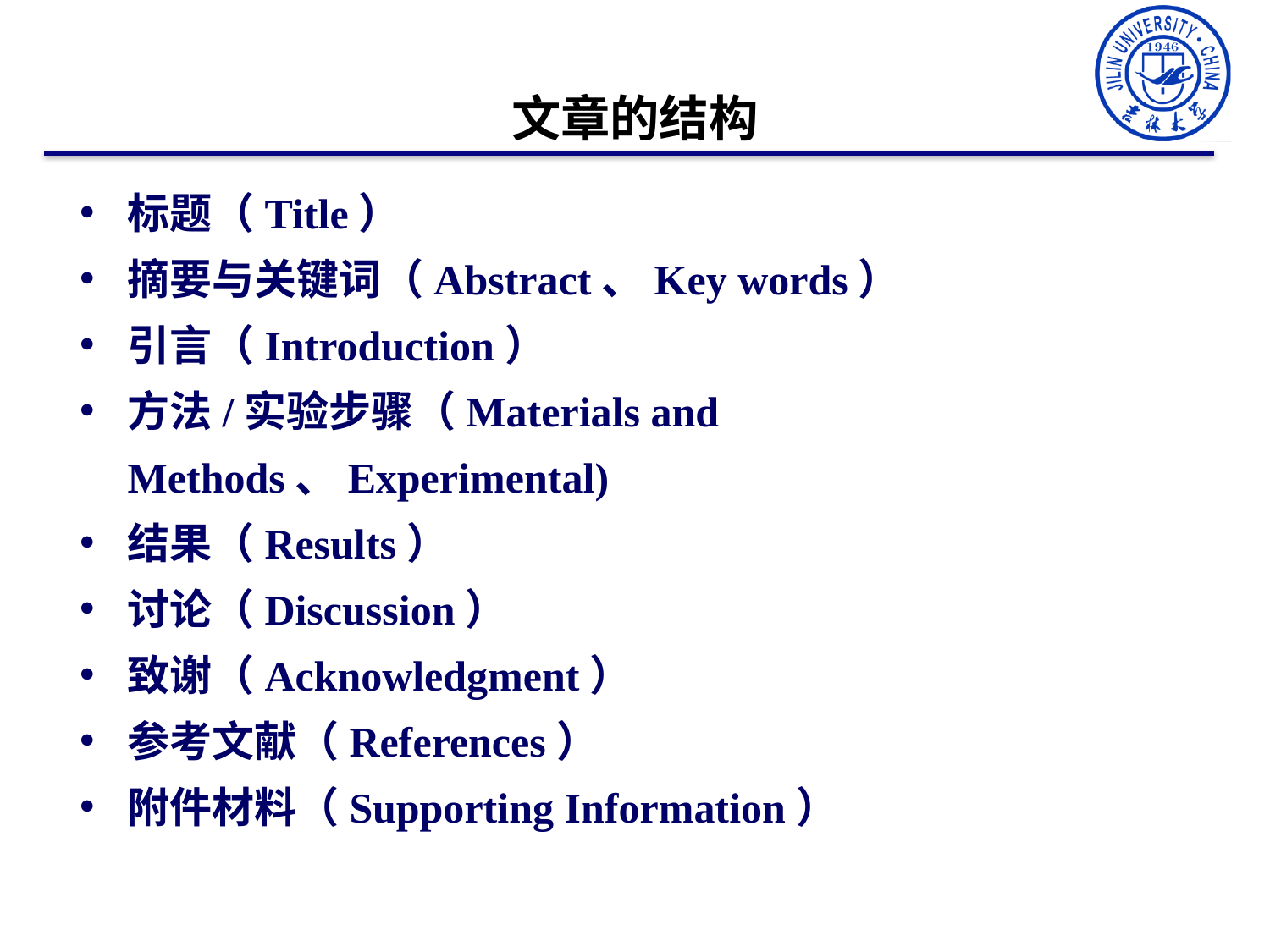

文章的结构
标题（Title）
摘要与关键词（Abstract、Key words）
引言（Introduction）
方法/实验步骤（Materials and Methods、Experimental)
结果（Results）
讨论（Discussion）
致谢（Acknowledgment）
参考文献（References）
附件材料（Supporting Information）